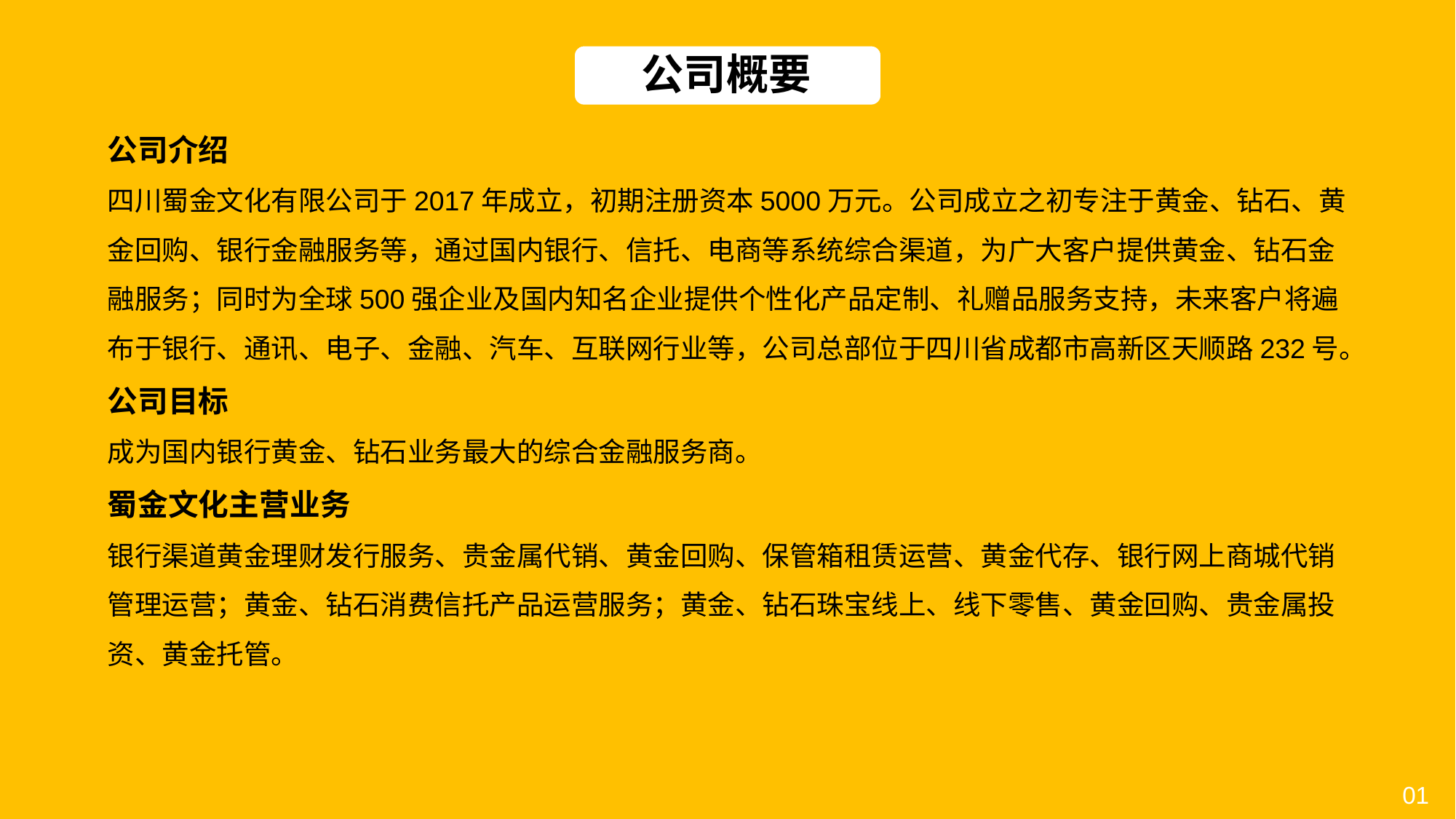

公司概要

公司介绍
四川蜀金文化有限公司于2017年成立，初期注册资本5000万元。公司成立之初专注于黄金、钻石、黄金回购、银行金融服务等，通过国内银行、信托、电商等系统综合渠道，为广大客户提供黄金、钻石金融服务；同时为全球500强企业及国内知名企业提供个性化产品定制、礼赠品服务支持，未来客户将遍布于银行、通讯、电子、金融、汽车、互联网行业等，公司总部位于四川省成都市高新区天顺路232号。
公司目标
成为国内银行黄金、钻石业务最大的综合金融服务商。
蜀金文化主营业务
银行渠道黄金理财发行服务、贵金属代销、黄金回购、保管箱租赁运营、黄金代存、银行网上商城代销管理运营；黄金、钻石消费信托产品运营服务；黄金、钻石珠宝线上、线下零售、黄金回购、贵金属投资、黄金托管。
01